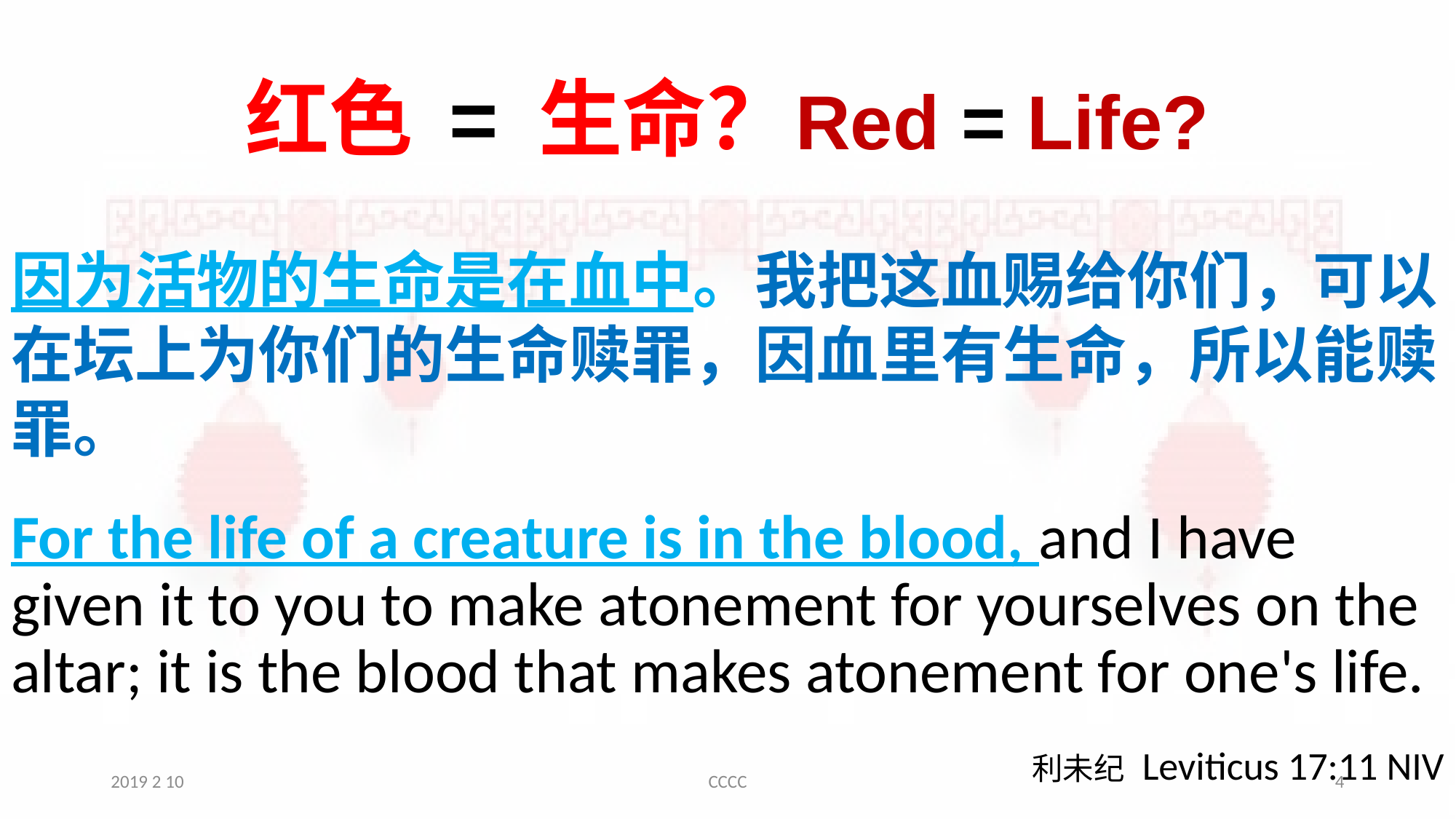

# 红色 = 生命？	Red = Life?
因为活物的生命是在血中。我把这血赐给你们，可以在坛上为你们的生命赎罪，因血里有生命，所以能赎罪。

For the life of a creature is in the blood, and I have given it to you to make atonement for yourselves on the altar; it is the blood that makes atonement for one's life.

利未纪 Leviticus 17:11 NIV
2019 2 10
CCCC
4